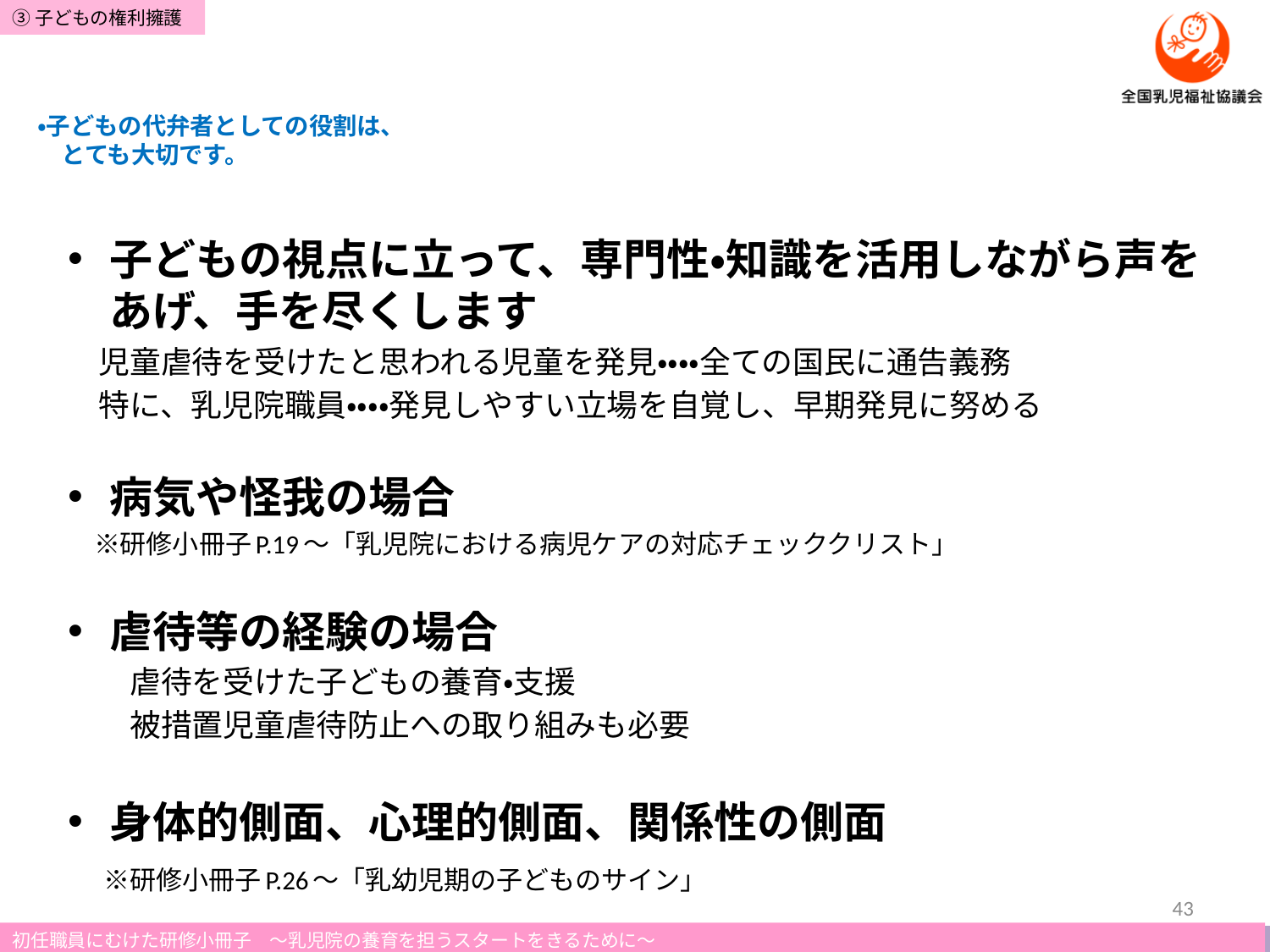

# ・子どもの代弁者としての役割は、 　とても大切です。
子どもの視点に立って、専門性・知識を活用しながら声をあげ、手を尽くします
　児童虐待を受けたと思われる児童を発見・・・・全ての国民に通告義務
　特に、乳児院職員・・・・発見しやすい立場を自覚し、早期発見に努める

病気や怪我の場合
　※研修小冊子P.19～「乳児院における病児ケアの対応チェッククリスト」

虐待等の経験の場合
　　虐待を受けた子どもの養育・支援
　　被措置児童虐待防止への取り組みも必要

身体的側面、心理的側面、関係性の側面
　※研修小冊子P.26～「乳幼児期の子どものサイン」
43